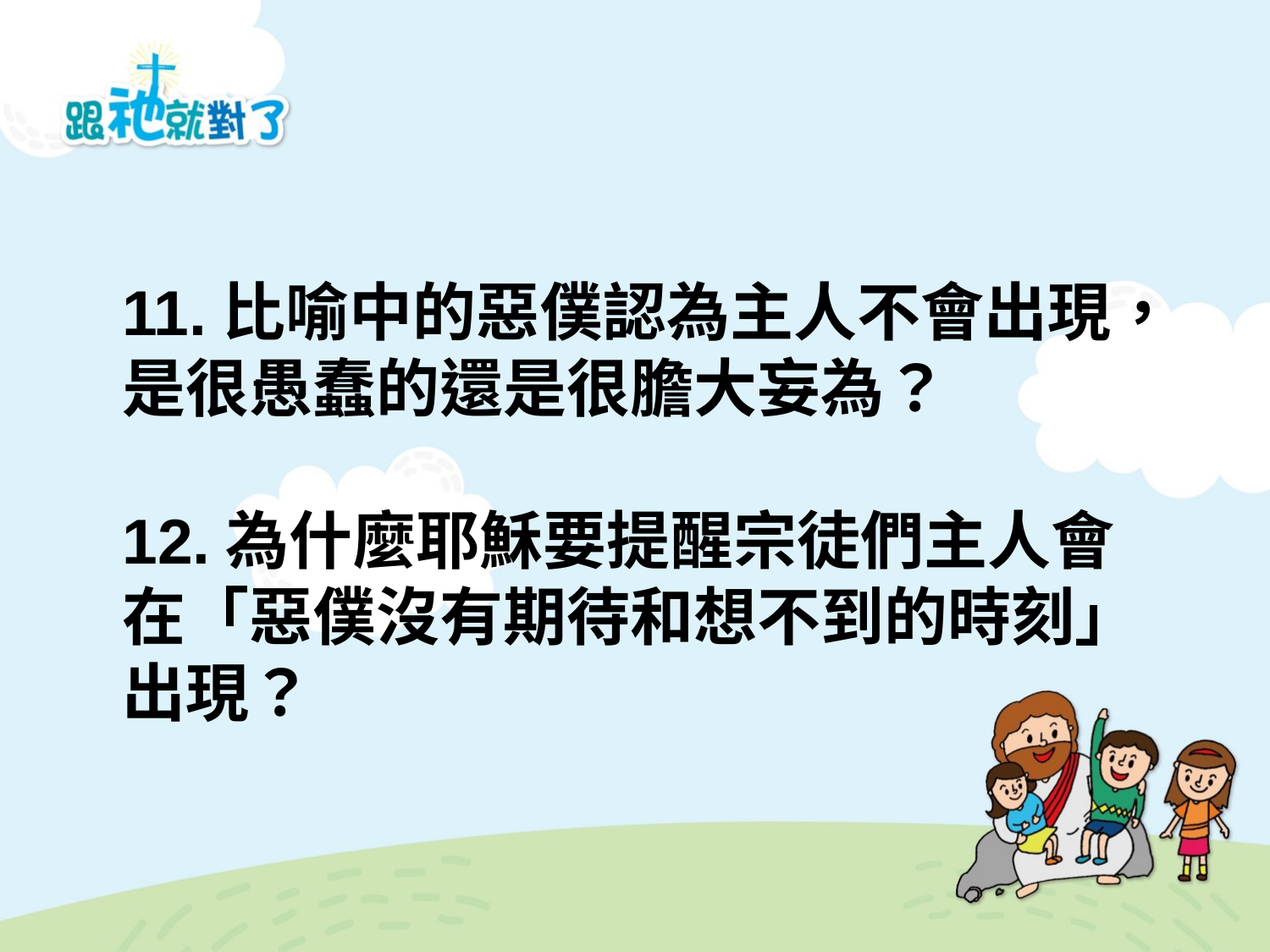

11.比喻中的惡僕認為主人不會出現，是很愚蠢的還是很膽大妄為？

12.為什麼耶穌要提醒宗徒們主人會在「惡僕沒有期待和想不到的時刻」出現？